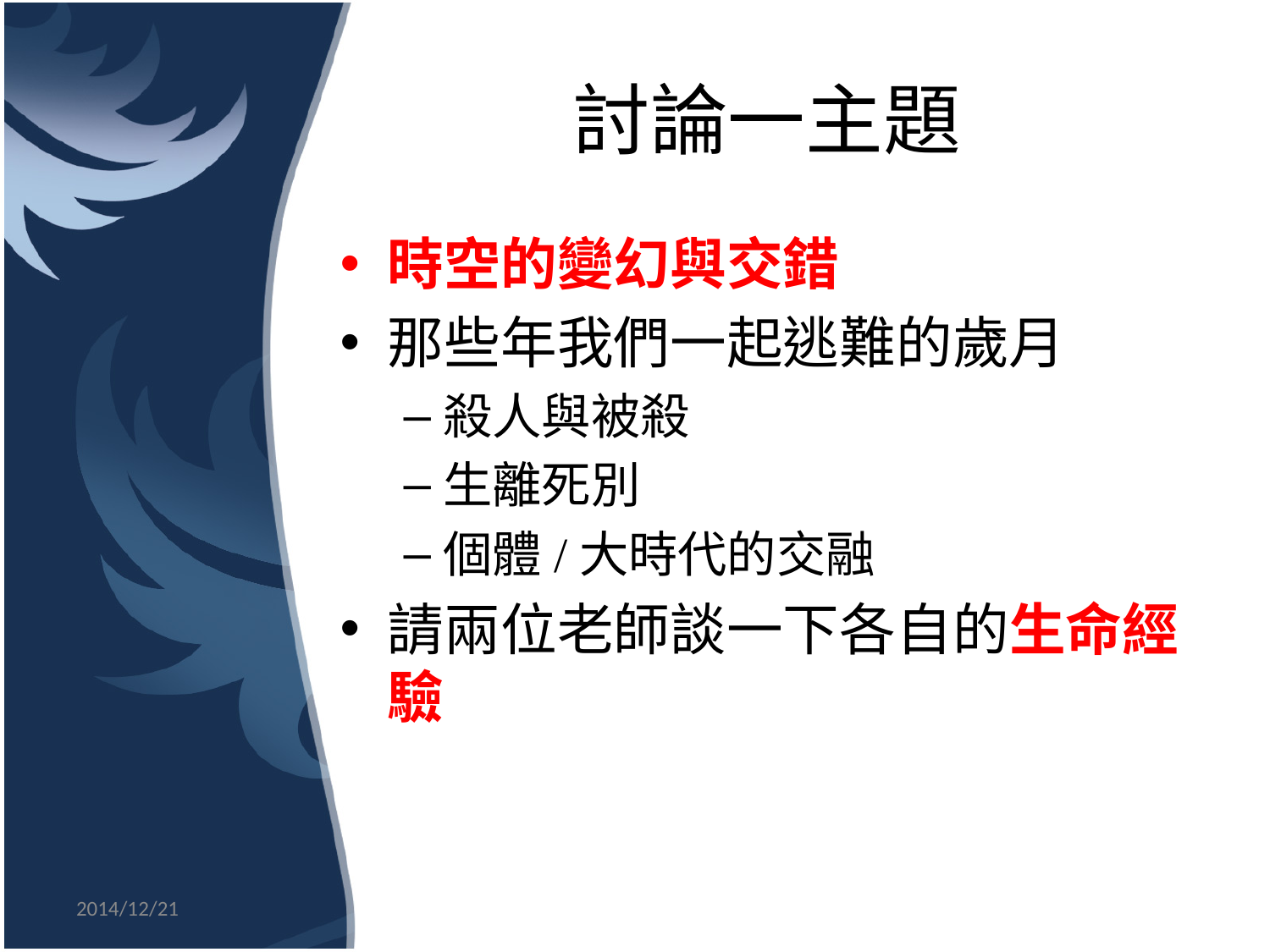

# 討論一主題
時空的變幻與交錯
那些年我們一起逃難的歲月
殺人與被殺
生離死別
個體/大時代的交融
請兩位老師談一下各自的生命經驗
2014/12/21